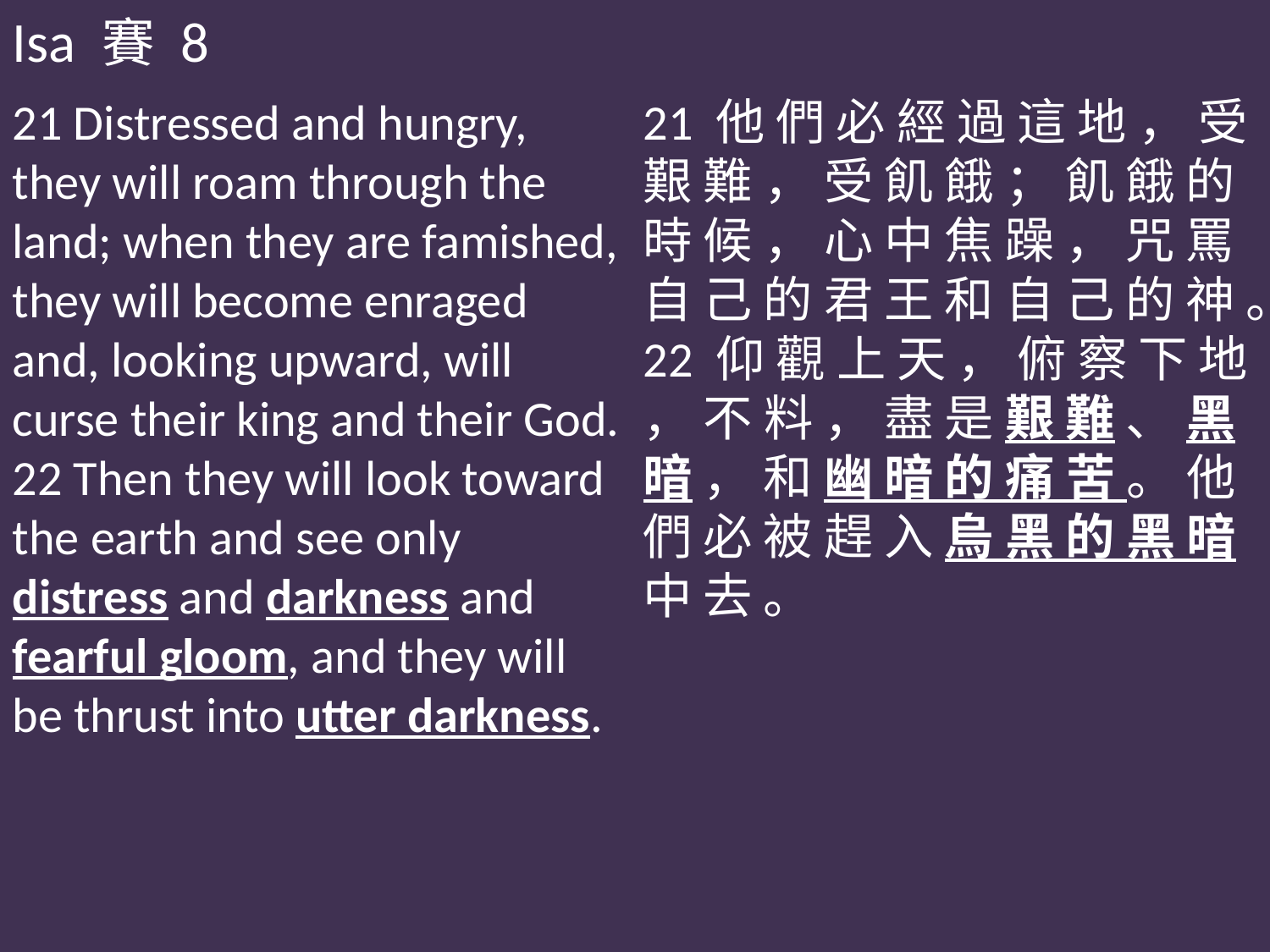

Isa 賽 8
21 Distressed and hungry, they will roam through the land; when they are famished, they will become enraged and, looking upward, will curse their king and their God. 22 Then they will look toward the earth and see only distress and darkness and fearful gloom, and they will be thrust into utter darkness.
21 他 們 必 經 過 這 地 ， 受 艱 難 ， 受 飢 餓 ； 飢 餓 的 時 候 ， 心 中 焦 躁 ， 咒 罵 自 己 的 君 王 和 自 己 的 神 。22 仰 觀 上 天 ， 俯 察 下 地 ， 不 料 ， 盡 是 艱 難 、 黑 暗 ， 和 幽 暗 的 痛 苦 。 他 們 必 被 趕 入 烏 黑 的 黑 暗 中 去 。